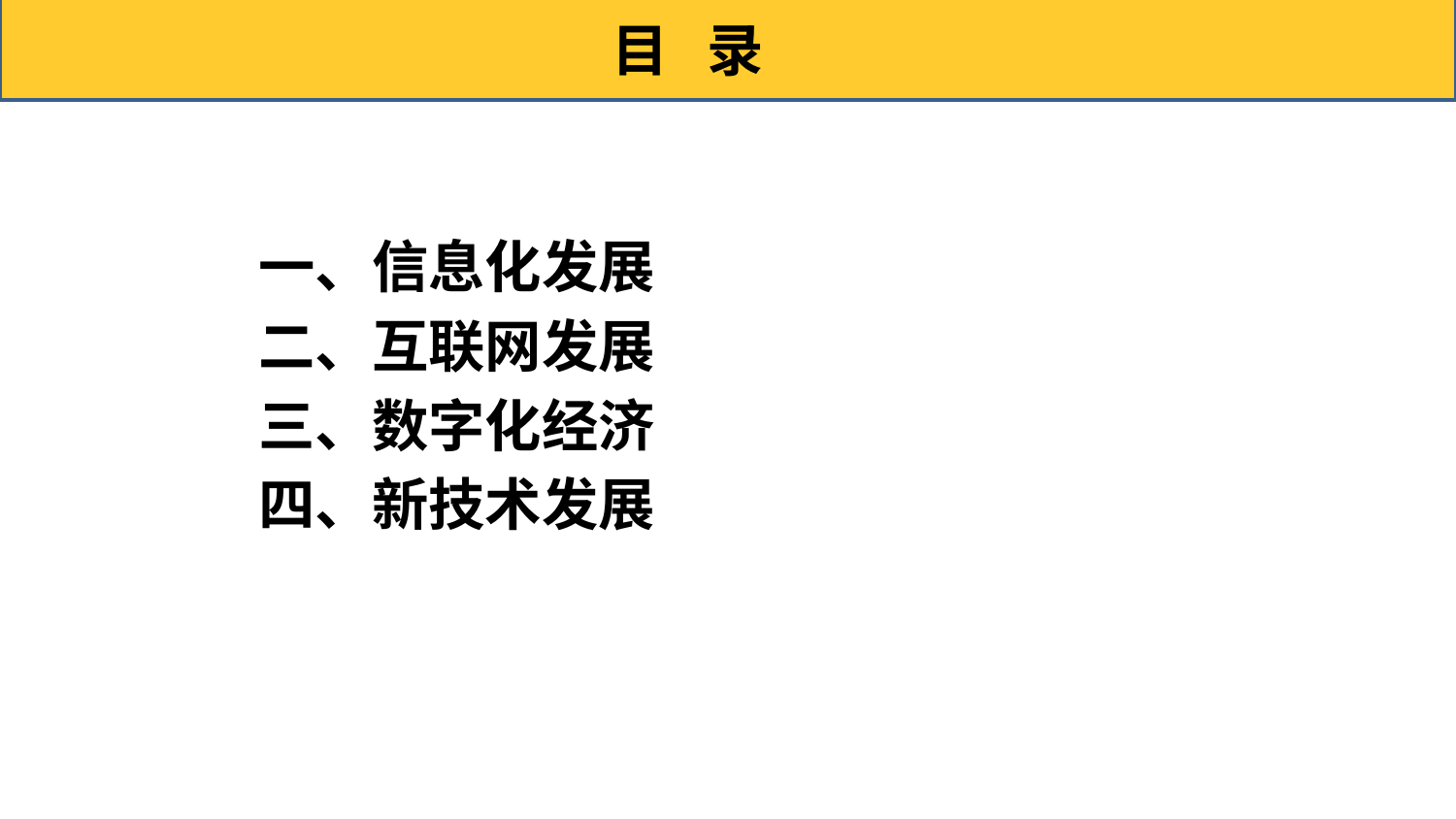

# 目   录

一、信息化发展
二、互联网发展
三、数字化经济
四、新技术发展

2